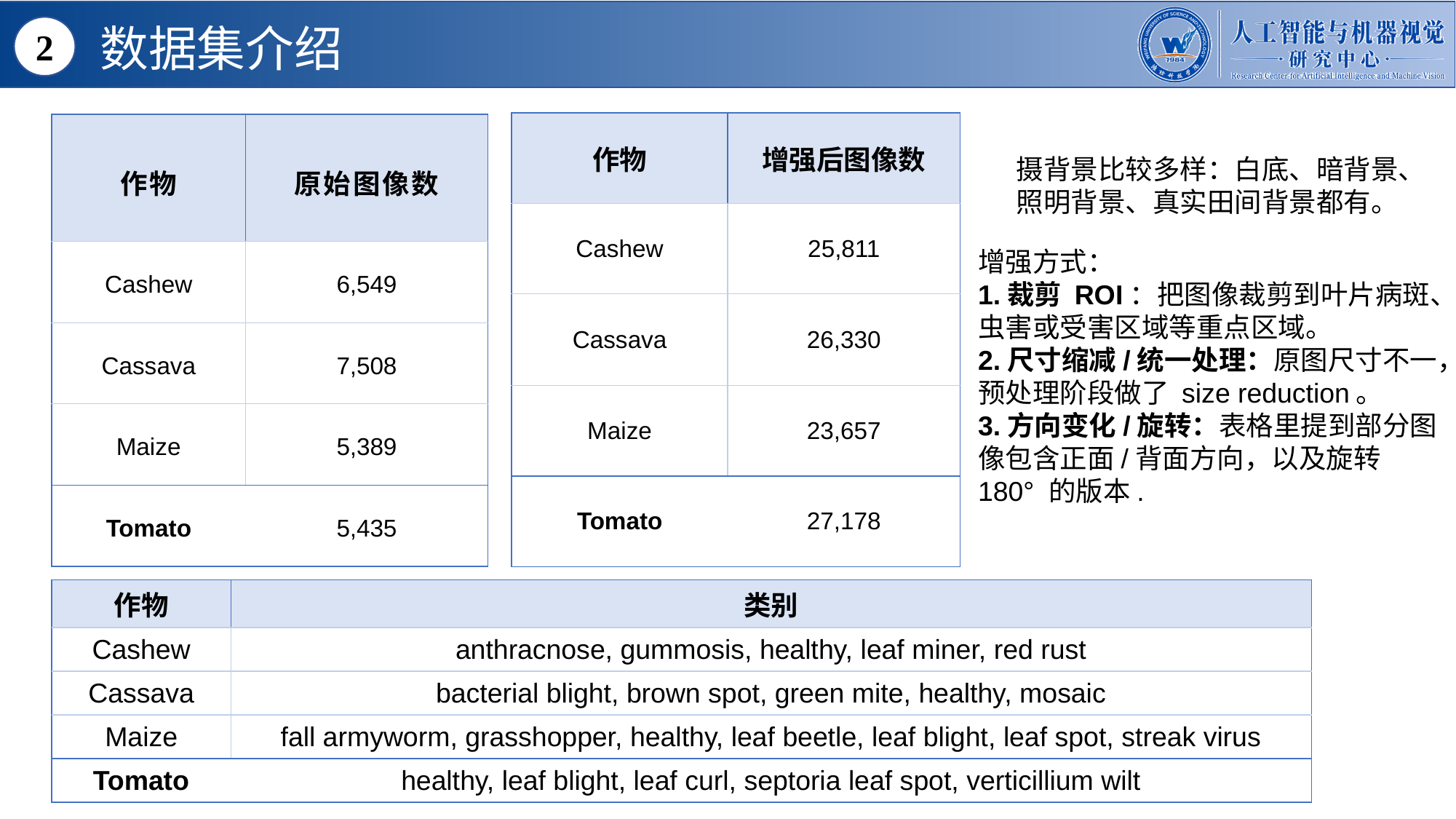

数据集介绍
2
| 作物 | 增强后图像数 |
| --- | --- |
| Cashew | 25,811 |
| Cassava | 26,330 |
| Maize | 23,657 |
| Tomato | 27,178 |
| 作物 | 原始图像数 |
| --- | --- |
| Cashew | 6,549 |
| Cassava | 7,508 |
| Maize | 5,389 |
| Tomato | 5,435 |
摄背景比较多样：白底、暗背景、照明背景、真实田间背景都有。
增强方式：
1.裁剪 ROI：把图像裁剪到叶片病斑、虫害或受害区域等重点区域。
2.尺寸缩减/统一处理：原图尺寸不一，预处理阶段做了 size reduction。
3.方向变化/旋转：表格里提到部分图像包含正面/背面方向，以及旋转 180° 的版本.
| 作物 | 类别 |
| --- | --- |
| Cashew | anthracnose, gummosis, healthy, leaf miner, red rust |
| Cassava | bacterial blight, brown spot, green mite, healthy, mosaic |
| Maize | fall armyworm, grasshopper, healthy, leaf beetle, leaf blight, leaf spot, streak virus |
| Tomato | healthy, leaf blight, leaf curl, septoria leaf spot, verticillium wilt |
19
Your Title